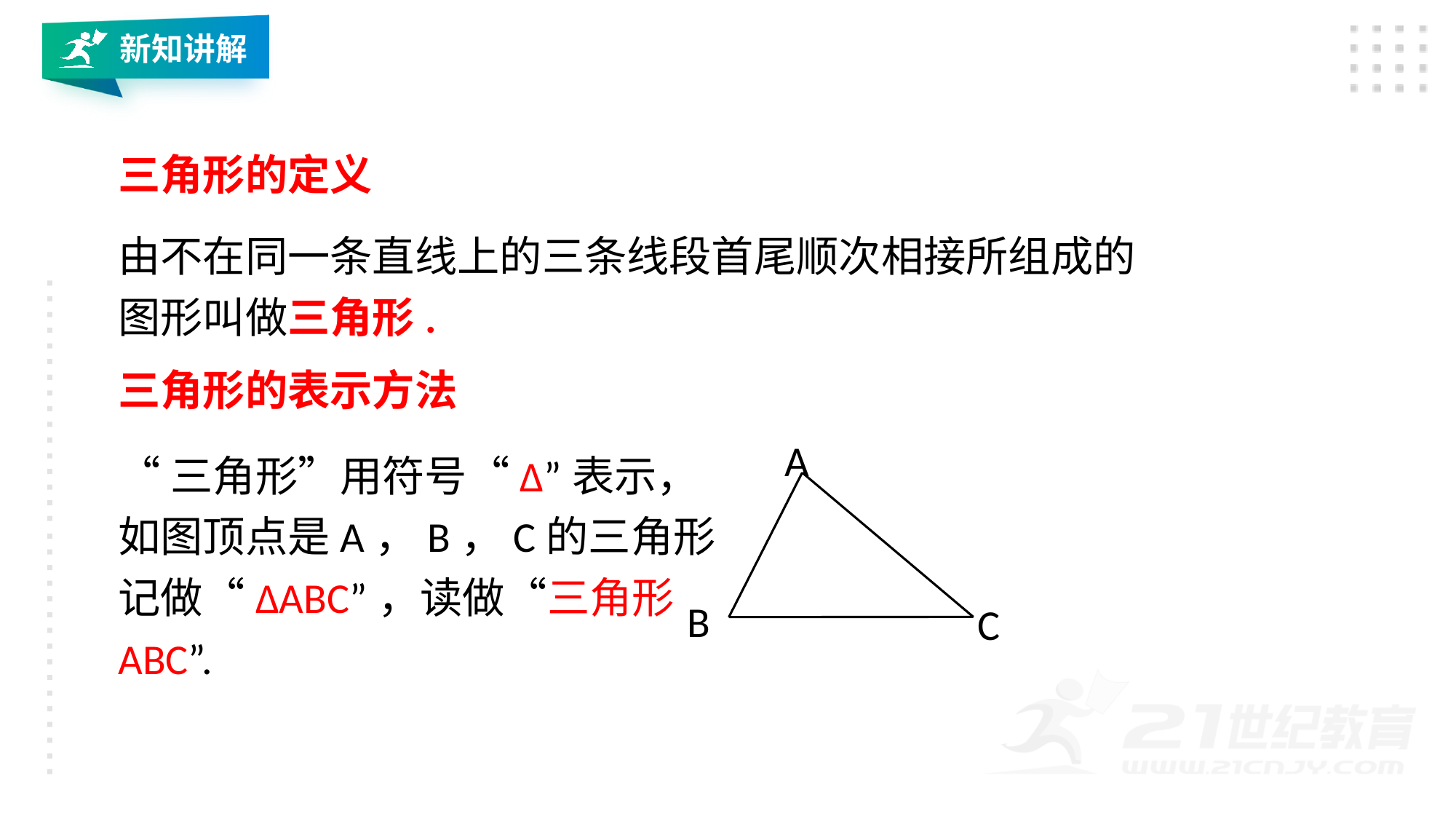

新知讲解
三角形的定义
由不在同一条直线上的三条线段首尾顺次相接所组成的图形叫做三角形.
三角形的表示方法
A

B
C

“三角形”用符号“Δ”表示，如图顶点是A，B，C的三角形记做“ΔABC”，读做“三角形ABC”.